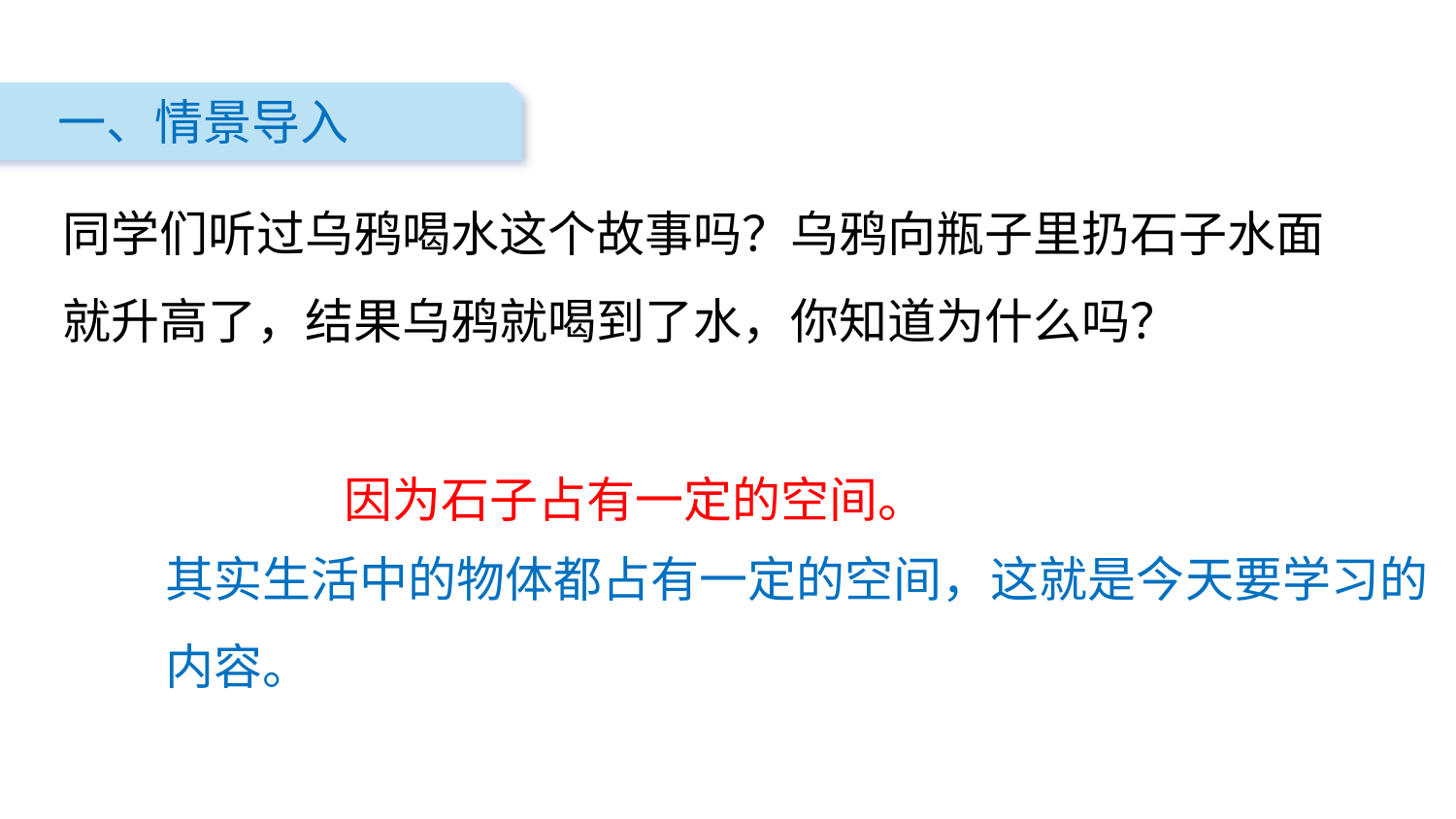

一、情景导入
同学们听过乌鸦喝水这个故事吗？乌鸦向瓶子里扔石子水面就升高了，结果乌鸦就喝到了水，你知道为什么吗？
因为石子占有一定的空间。
其实生活中的物体都占有一定的空间，这就是今天要学习的内容。